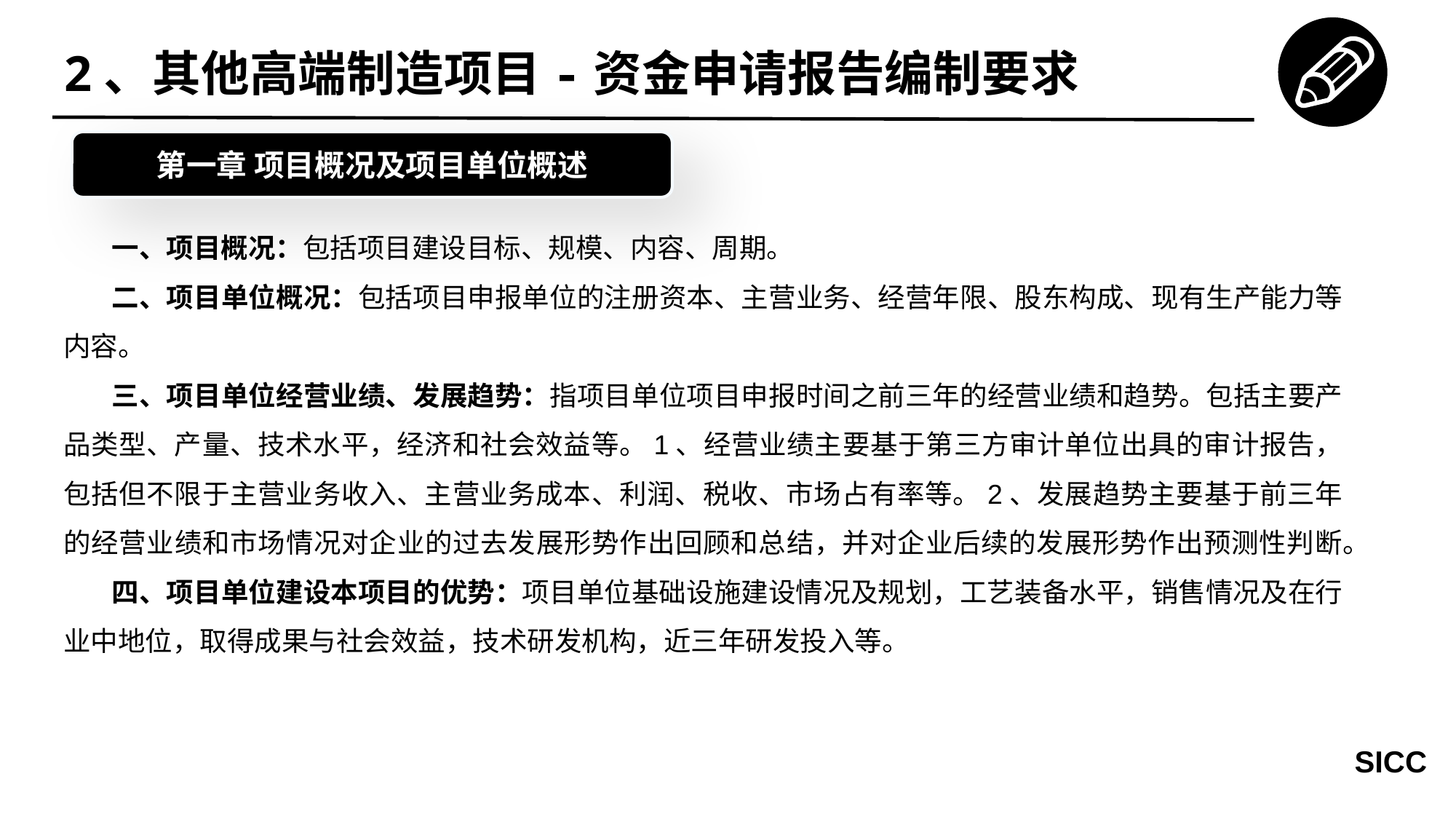

2、其他高端制造项目-资金申请报告编制要求
第一章 项目概况及项目单位概述
一、项目概况：包括项目建设目标、规模、内容、周期。
二、项目单位概况：包括项目申报单位的注册资本、主营业务、经营年限、股东构成、现有生产能力等内容。
三、项目单位经营业绩、发展趋势：指项目单位项目申报时间之前三年的经营业绩和趋势。包括主要产品类型、产量、技术水平，经济和社会效益等。1、经营业绩主要基于第三方审计单位出具的审计报告，包括但不限于主营业务收入、主营业务成本、利润、税收、市场占有率等。2、发展趋势主要基于前三年的经营业绩和市场情况对企业的过去发展形势作出回顾和总结，并对企业后续的发展形势作出预测性判断。
四、项目单位建设本项目的优势：项目单位基础设施建设情况及规划，工艺装备水平，销售情况及在行业中地位，取得成果与社会效益，技术研发机构，近三年研发投入等。